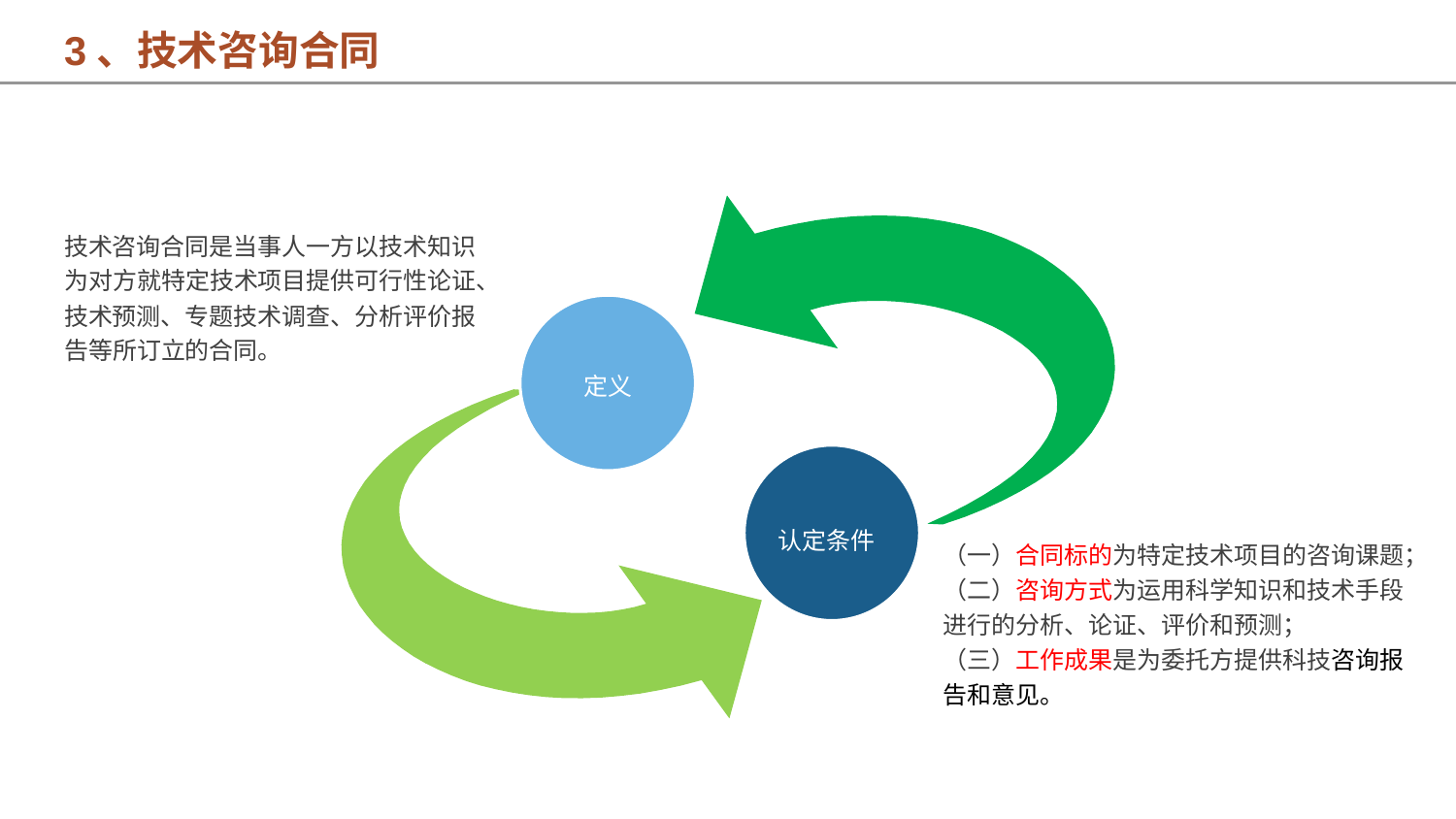

3、技术咨询合同

技术咨询合同是当事人一方以技术知识为对方就特定技术项目提供可行性论证、技术预测、专题技术调查、分析评价报告等所订立的合同。

定义

认定条件
（一）合同标的为特定技术项目的咨询课题；
（二）咨询方式为运用科学知识和技术手段进行的分析、论证、评价和预测；
（三）工作成果是为委托方提供科技咨询报告和意见。